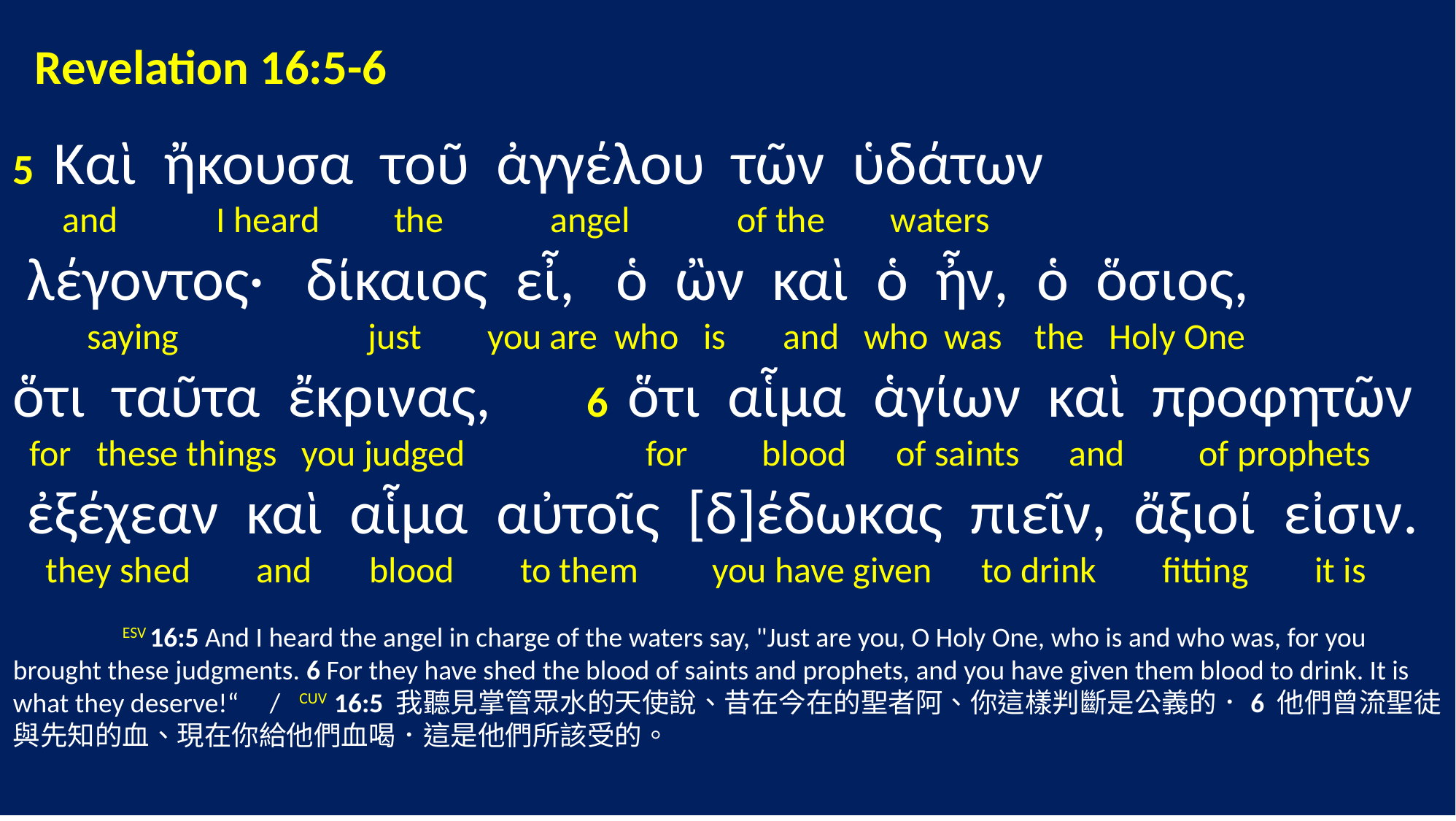

Revelation 16:5-6

5  Καὶ  ἤκουσα  τοῦ  ἀγγέλου  τῶν  ὑδάτων
      and            I heard         the             angel             of the        waters
 λέγοντος·   δίκαιος  εἶ,   ὁ  ὢν  καὶ  ὁ  ἦν,  ὁ  ὅσιος,
         saying                       just        you are  who   is       and   who  was    the   Holy One
ὅτι  ταῦτα  ἔκρινας,       6  ὅτι  αἷμα  ἁγίων  καὶ  προφητῶν
  for   these things   you judged                      for         blood      of saints      and         of prophets
 ἐξέχεαν  καὶ  αἷμα  αὐτοῖς  [δ]έδωκας  πιεῖν,  ἄξιοί  εἰσιν.
    they shed        and       blood        to them         you have given      to drink        fitting        it is

	ESV 16:5 And I heard the angel in charge of the waters say, "Just are you, O Holy One, who is and who was, for you brought these judgments. 6 For they have shed the blood of saints and prophets, and you have given them blood to drink. It is what they deserve!“     /   CUV  16:5 我聽見掌管眾水的天使說、昔在今在的聖者阿、你這樣判斷是公義的．6 他們曾流聖徒與先知的血、現在你給他們血喝．這是他們所該受的。